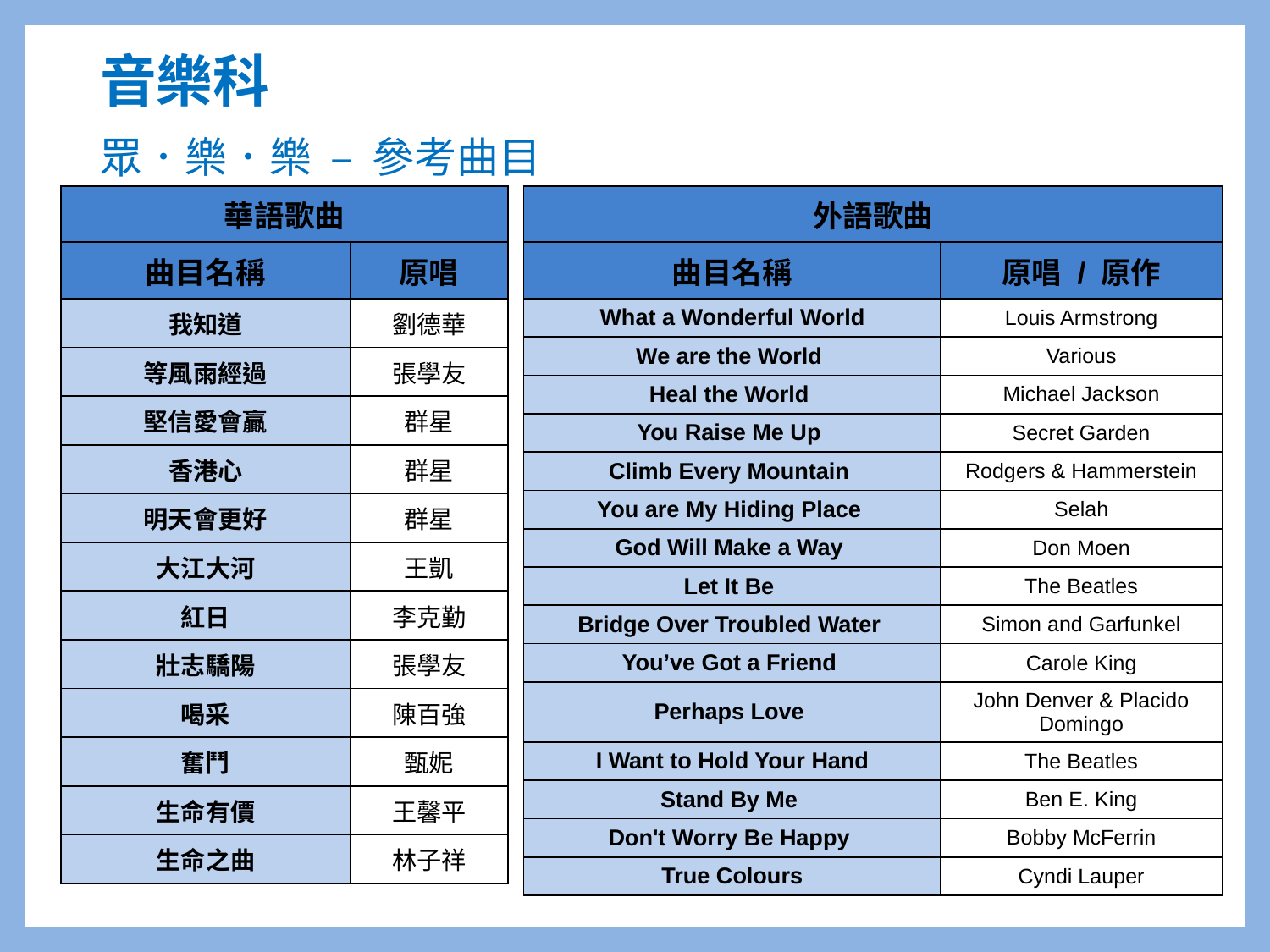

音樂科
# 眾．樂．樂  –  參考曲目
| 華語歌曲 |  |
| --- | --- |
| 曲目名稱 | 原唱 |
| 我知道 | 劉德華 |
| 等風雨經過 | 張學友 |
| 堅信愛會贏 | 群星 |
| 香港心 | 群星 |
| 明天會更好 | 群星 |
| 大江大河 | 王凱 |
| 紅日 | 李克勤 |
| 壯志驕陽 | 張學友 |
| 喝采 | 陳百強 |
| 奮鬥 | 甄妮 |
| 生命有價 | 王馨平 |
| 生命之曲 | 林子祥 |
| 外語歌曲 |  |
| --- | --- |
| 曲目名稱 | 原唱 / 原作 |
| What a Wonderful World | Louis Armstrong |
| We are the World | Various |
| Heal the World | Michael Jackson |
| You Raise Me Up | Secret Garden |
| Climb Every Mountain | Rodgers & Hammerstein |
| You are My Hiding Place | Selah |
| God Will Make a Way | Don Moen |
| Let It Be | The Beatles |
| Bridge Over Troubled Water | Simon and Garfunkel |
| You’ve Got a Friend | Carole King |
| Perhaps Love | John Denver & Placido Domingo |
| I Want to Hold Your Hand | The Beatles |
| Stand By Me | Ben E. King |
| Don't Worry Be Happy | Bobby McFerrin |
| True Colours | Cyndi Lauper |